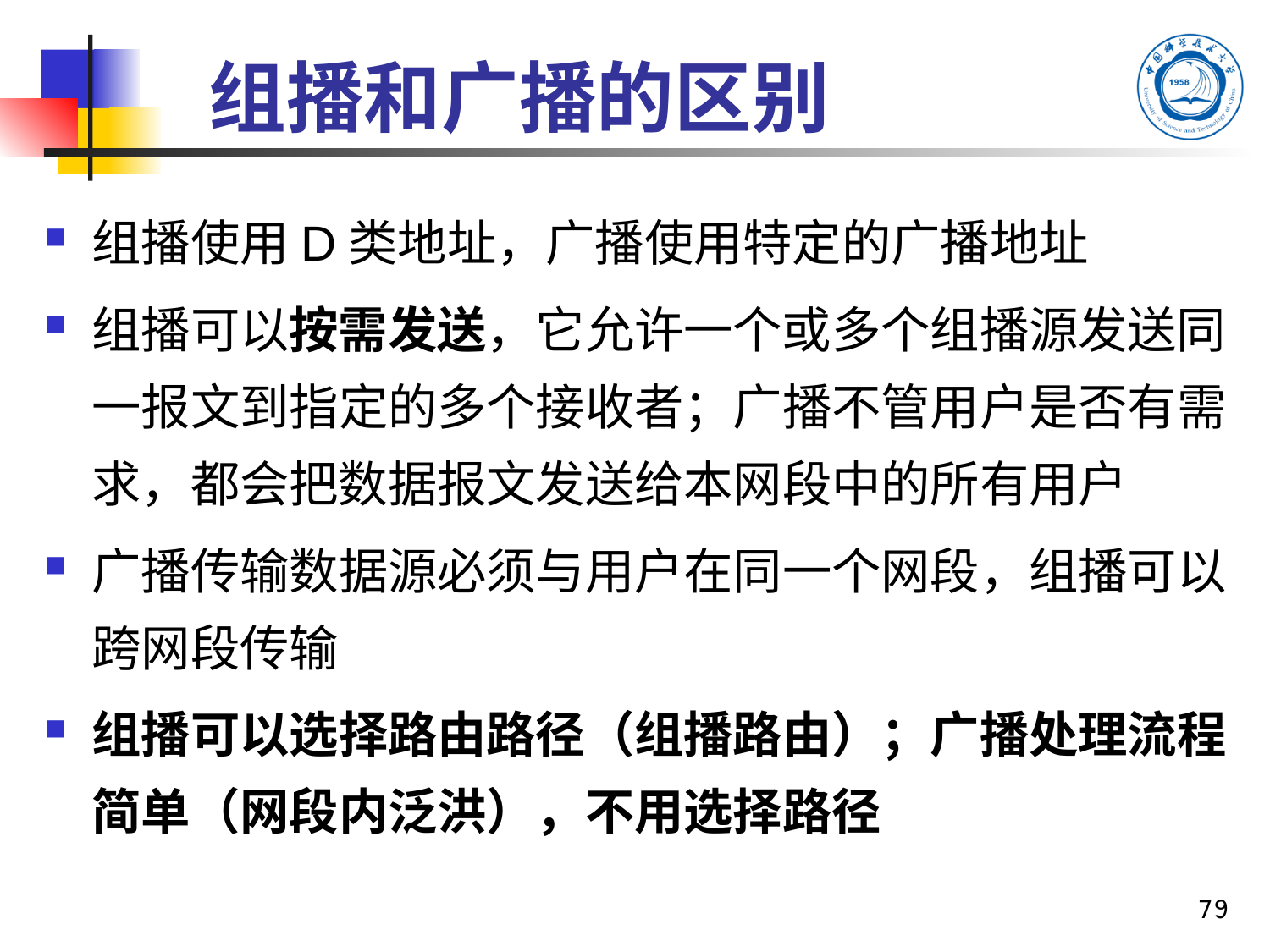

组播和广播的区别
组播使用D类地址，广播使用特定的广播地址
组播可以按需发送，它允许一个或多个组播源发送同一报文到指定的多个接收者；广播不管用户是否有需求，都会把数据报文发送给本网段中的所有用户
广播传输数据源必须与用户在同一个网段，组播可以跨网段传输
组播可以选择路由路径（组播路由）；广播处理流程简单（网段内泛洪），不用选择路径
79